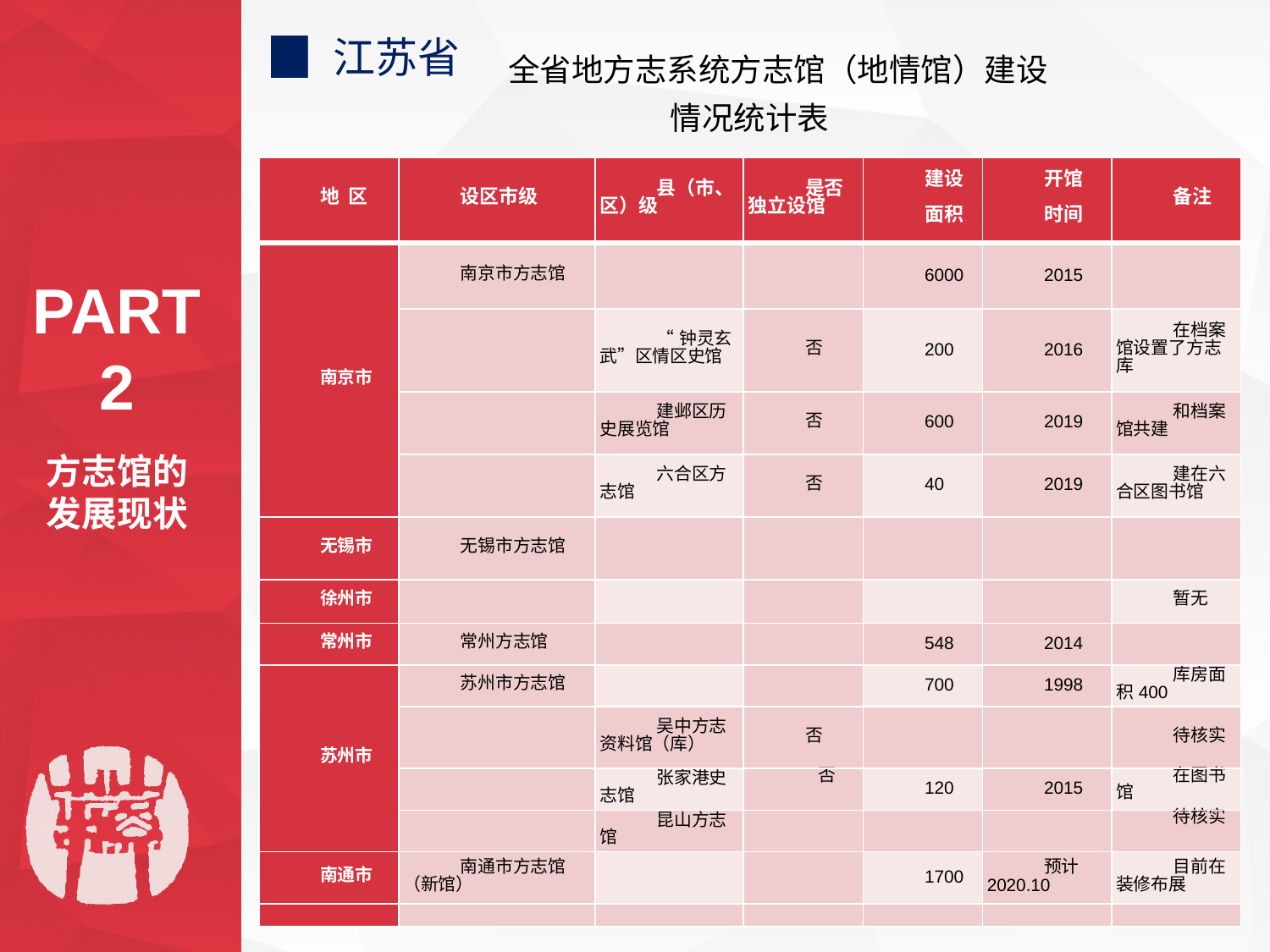

▉ 江苏省
全省地方志系统方志馆（地情馆）建设情况统计表
| 地 区 | 设区市级 | 县（市、区）级 | 是否独立设馆 | 建设 面积 | 开馆 时间 | 备注 |
| --- | --- | --- | --- | --- | --- | --- |
| 南京市 | 南京市方志馆 |  |  | 6000 | 2015 |  |
|  |  | “钟灵玄武”区情区史馆 | 否 | 200 | 2016 | 在档案馆设置了方志库 |
|  |  | 建邺区历史展览馆 | 否 | 600 | 2019 | 和档案馆共建 |
|  |  | 六合区方志馆 | 否 | 40 | 2019 | 建在六合区图书馆 |
| 无锡市 | 无锡市方志馆 |  |  |  |  |  |
| 徐州市 |  |  |  |  |  | 暂无 |
| 常州市 | 常州方志馆 |  |  | 548 | 2014 |  |
| 苏州市 | 苏州市方志馆 |  |  | 700 | 1998 | 库房面积400 |
|  |  | 吴中方志资料馆（库） | 否 |  |  | 待核实 |
|  |  | 张家港史志馆 | 否 | 120 | 2015 | 在图书馆 |
|  |  | 昆山方志馆 |  |  |  | 待核实 |
| 南通市 | 南通市方志馆（新馆） |  |  | 1700 | 预计2020.10 | 目前在装修布展 |
|  |  |  |  |  |  |  |
PART 2
方志馆的发展现状